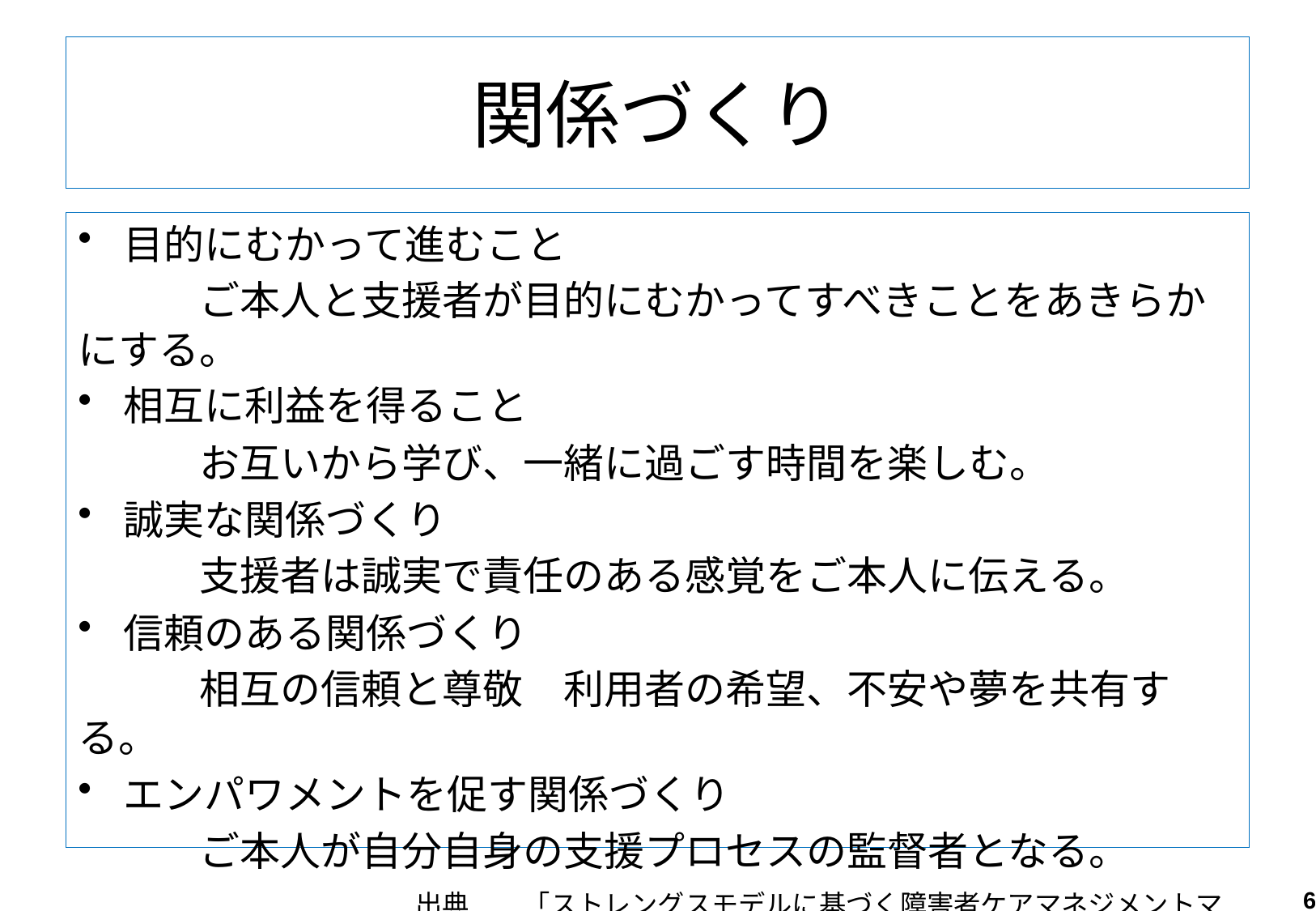

# 関係づくり
目的にむかって進むこと
　　　ご本人と支援者が目的にむかってすべきことをあきらかにする。
相互に利益を得ること
　　　お互いから学び、一緒に過ごす時間を楽しむ。
誠実な関係づくり
　　　支援者は誠実で責任のある感覚をご本人に伝える。
信頼のある関係づくり
　　　相互の信頼と尊敬　利用者の希望、不安や夢を共有する。
エンパワメントを促す関係づくり
　　　ご本人が自分自身の支援プロセスの監督者となる。
　　　　　　　　　　出典　　「ストレングスモデルに基づく障害者ケアマネジメントマニュアル」一部改変
6